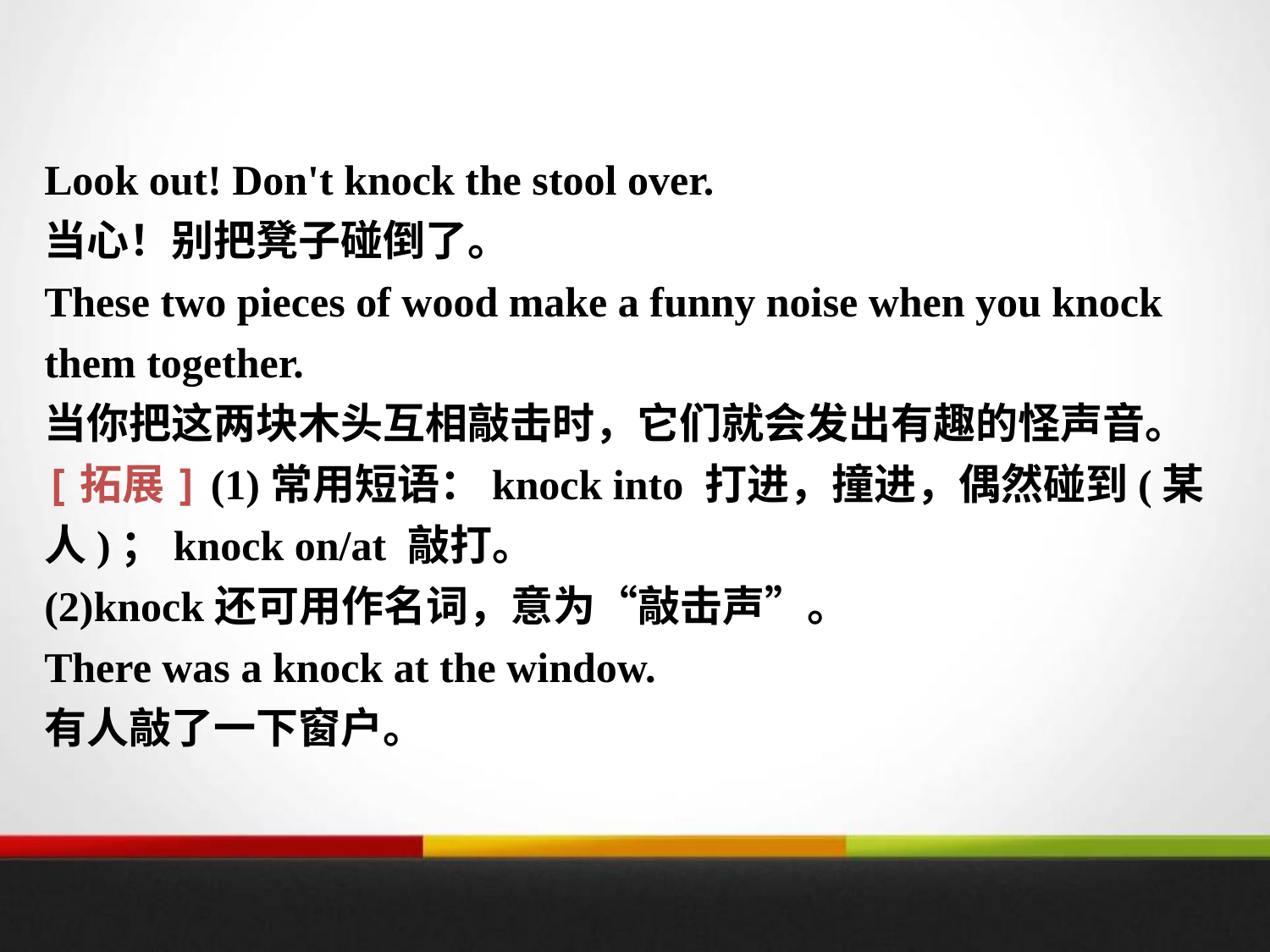

Look out! Don't knock the stool over.
当心！别把凳子碰倒了。
These two pieces of wood make a funny noise when you knock them together.
当你把这两块木头互相敲击时，它们就会发出有趣的怪声音。
[拓展] (1)常用短语：knock into 打进，撞进，偶然碰到(某人)；knock on/at 敲打。
(2)knock还可用作名词，意为“敲击声”。
There was a knock at the window.
有人敲了一下窗户。